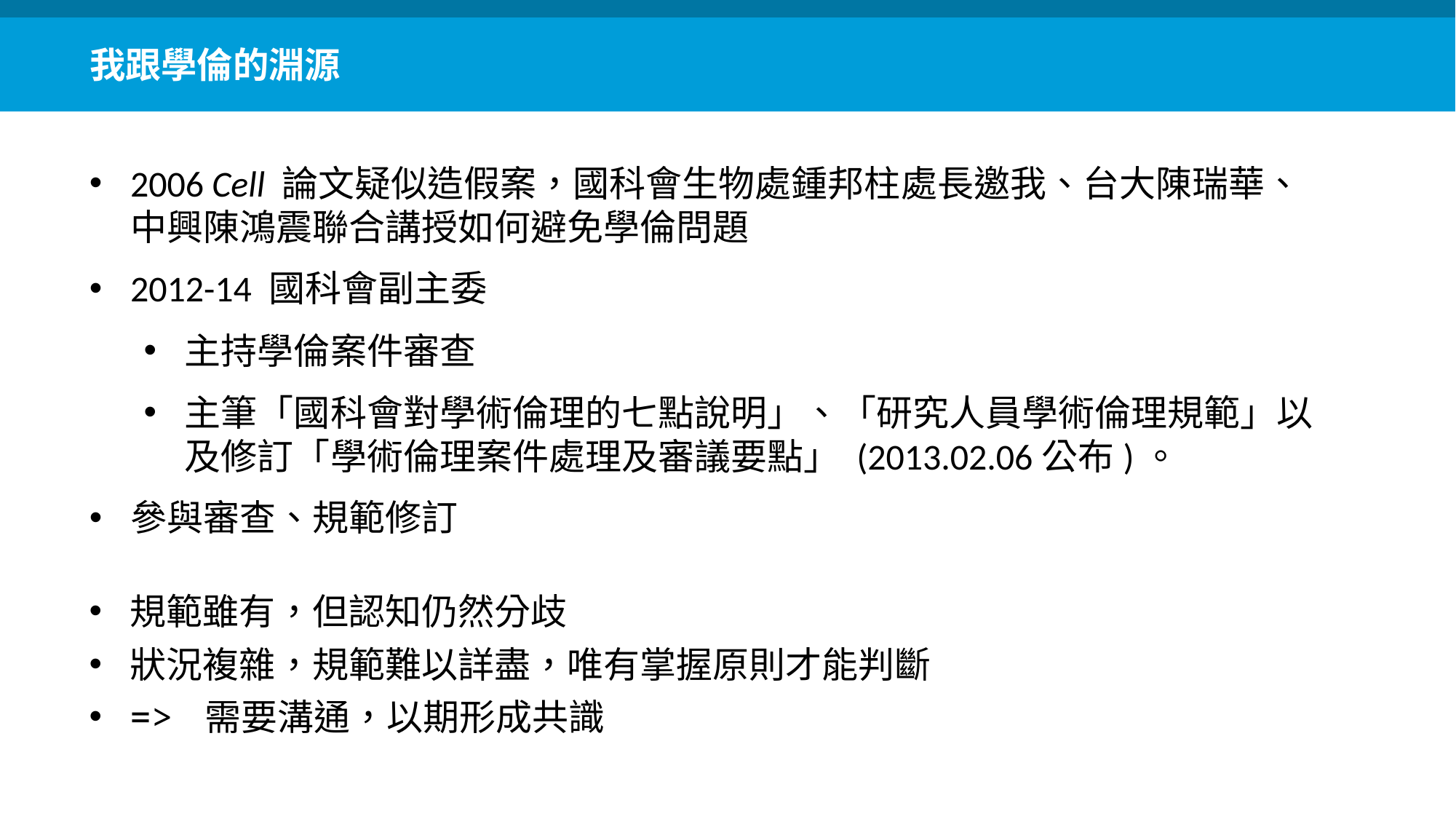

我跟學倫的淵源
2006 Cell 論文疑似造假案，國科會生物處鍾邦柱處長邀我、台大陳瑞華、中興陳鴻震聯合講授如何避免學倫問題
2012-14 國科會副主委
主持學倫案件審查
主筆「國科會對學術倫理的七點說明」、「研究人員學術倫理規範」以及修訂「學術倫理案件處理及審議要點」 (2013.02.06公布)。
參與審查、規範修訂
規範雖有，但認知仍然分歧
狀況複雜，規範難以詳盡，唯有掌握原則才能判斷
=> 需要溝通，以期形成共識